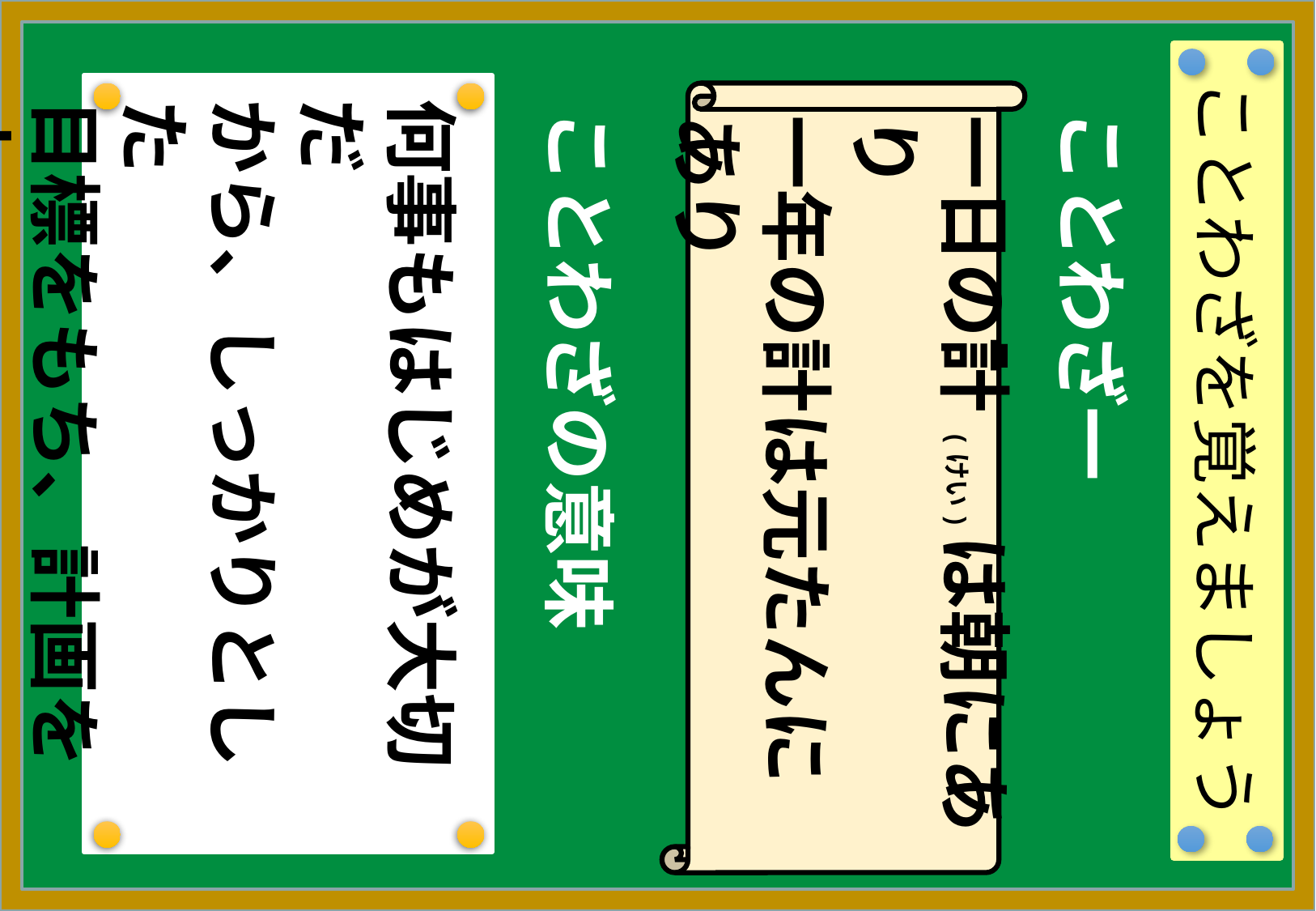

ことわざを覚えましょう

何事もはじめが大切だ
から、しっかりとした
目標をもち、計画を立
てて、実行しよう。

一日の計(けい)は朝にあり
一年の計は元たんに
あり
ことわざの意味
ことわざ一